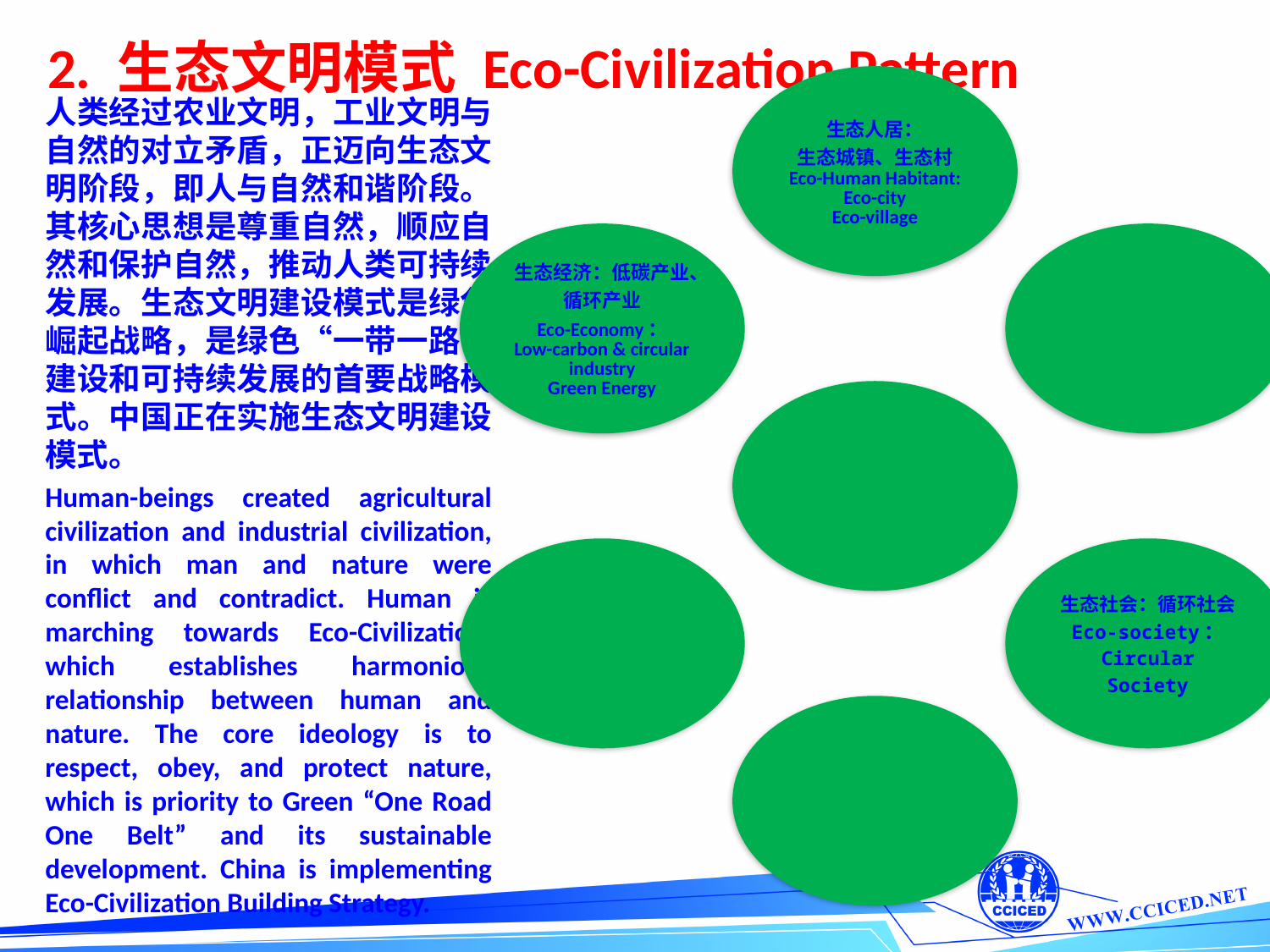

# 2. 生态文明模式 Eco-Civilization Pattern
Pattern
生态人居：
生态城镇、生态村
Eco-Human Habitant:
Eco-city
Eco-village
生态社会：循环社会
Eco-society：
Circular Society
生态经济：低碳产业、循环产业
Eco-Economy：
Low-carbon & circular industry
Green Energy
人类经过农业文明，工业文明与自然的对立矛盾，正迈向生态文明阶段，即人与自然和谐阶段。其核心思想是尊重自然，顺应自然和保护自然，推动人类可持续发展。生态文明建设模式是绿色崛起战略，是绿色“一带一路”建设和可持续发展的首要战略模式。中国正在实施生态文明建设模式。
Human-beings created agricultural civilization and industrial civilization, in which man and nature were conflict and contradict. Human is marching towards Eco-Civilization, which establishes harmonious relationship between human and nature. The core ideology is to respect, obey, and protect nature, which is priority to Green “One Road One Belt” and its sustainable development. China is implementing Eco-Civilization Building Strategy.